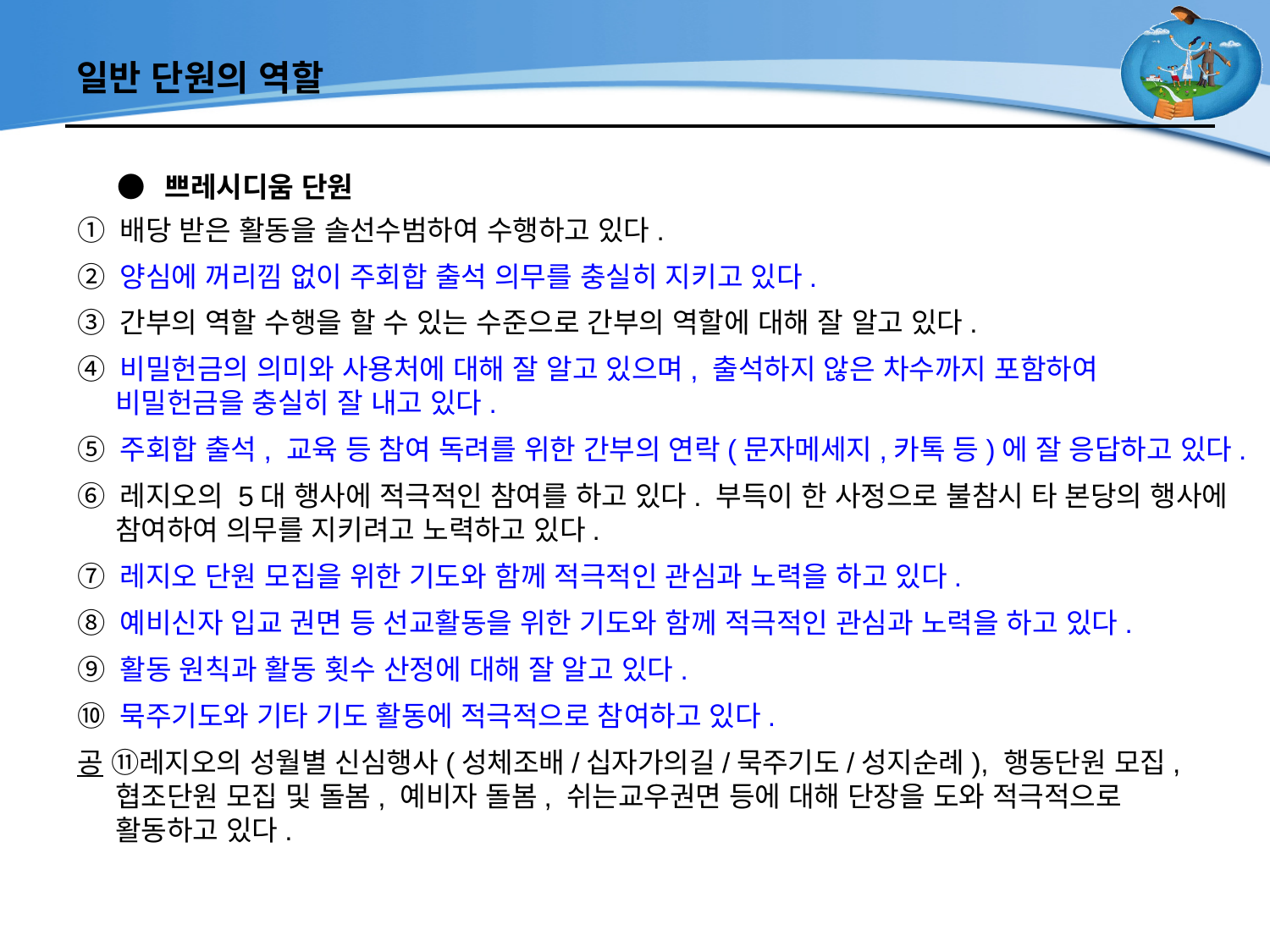

# 일반 단원의 역할
●  쁘레시디움 단원
① 배당 받은 활동을 솔선수범하여 수행하고 있다.

② 양심에 꺼리낌 없이 주회합 출석 의무를 충실히 지키고 있다.

③ 간부의 역할 수행을 할 수 있는 수준으로 간부의 역할에 대해 잘 알고 있다.

④ 비밀헌금의 의미와 사용처에 대해 잘 알고 있으며, 출석하지 않은 차수까지 포함하여 비밀헌금을 충실히 잘 내고 있다.

⑤ 주회합 출석, 교육 등 참여 독려를 위한 간부의 연락(문자메세지,카톡 등)에 잘 응답하고 있다.

⑥ 레지오의 5대 행사에 적극적인 참여를 하고 있다. 부득이 한 사정으로 불참시 타 본당의 행사에 참여하여 의무를 지키려고 노력하고 있다.

⑦ 레지오 단원 모집을 위한 기도와 함께 적극적인 관심과 노력을 하고 있다.

⑧ 예비신자 입교 권면 등 선교활동을 위한 기도와 함께 적극적인 관심과 노력을 하고 있다.

⑨ 활동 원칙과 활동 횟수 산정에 대해 잘 알고 있다.

⑩ 묵주기도와 기타 기도 활동에 적극적으로 참여하고 있다.

공 ⑪레지오의 성월별 신심행사(성체조배/십자가의길/묵주기도/성지순례), 행동단원 모집, 협조단원 모집 및 돌봄, 예비자 돌봄, 쉬는교우권면 등에 대해 단장을 도와 적극적으로 활동하고 있다.